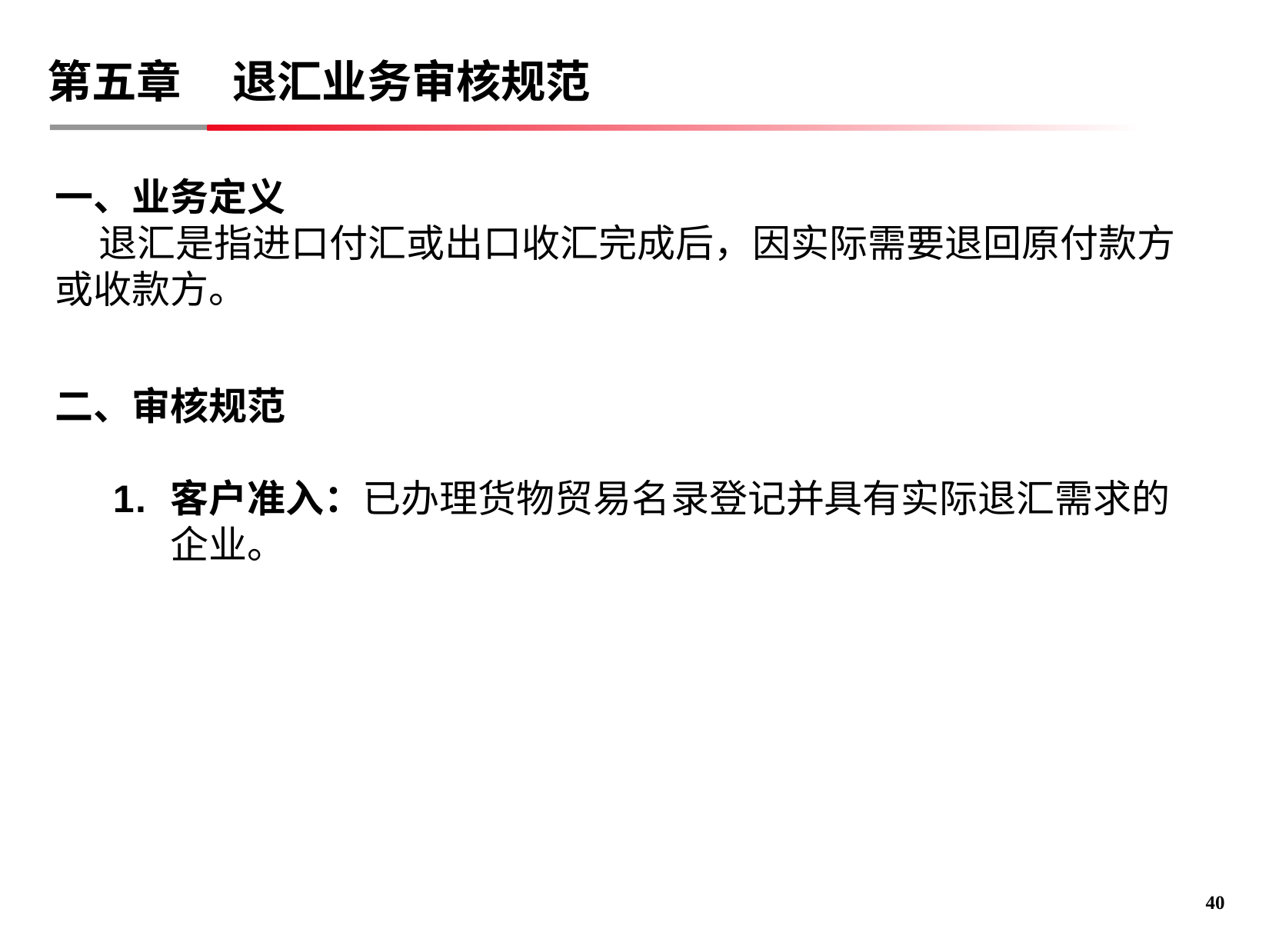

# 第五章     退汇业务审核规范
一、业务定义
    退汇是指进口付汇或出口收汇完成后，因实际需要退回原付款方或收款方。
二、审核规范

客户准入：已办理货物贸易名录登记并具有实际退汇需求的企业。

40